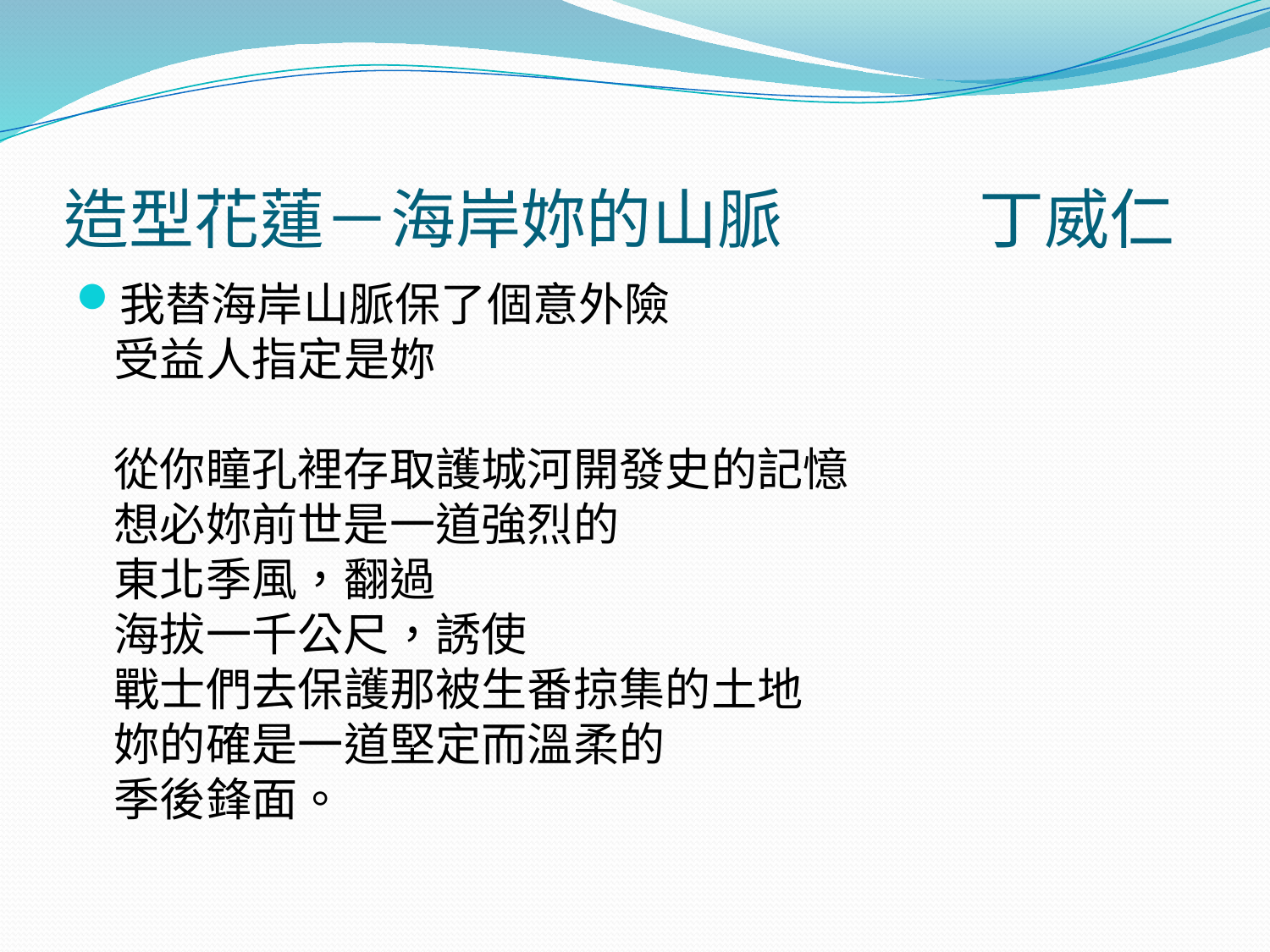

# 造型花蓮－海岸妳的山脈　　　丁威仁
我替海岸山脈保了個意外險
受益人指定是妳
從你瞳孔裡存取護城河開發史的記憶
想必妳前世是一道強烈的
東北季風，翻過
海拔一千公尺，誘使
戰士們去保護那被生番掠集的土地
妳的確是一道堅定而溫柔的
季後鋒面。